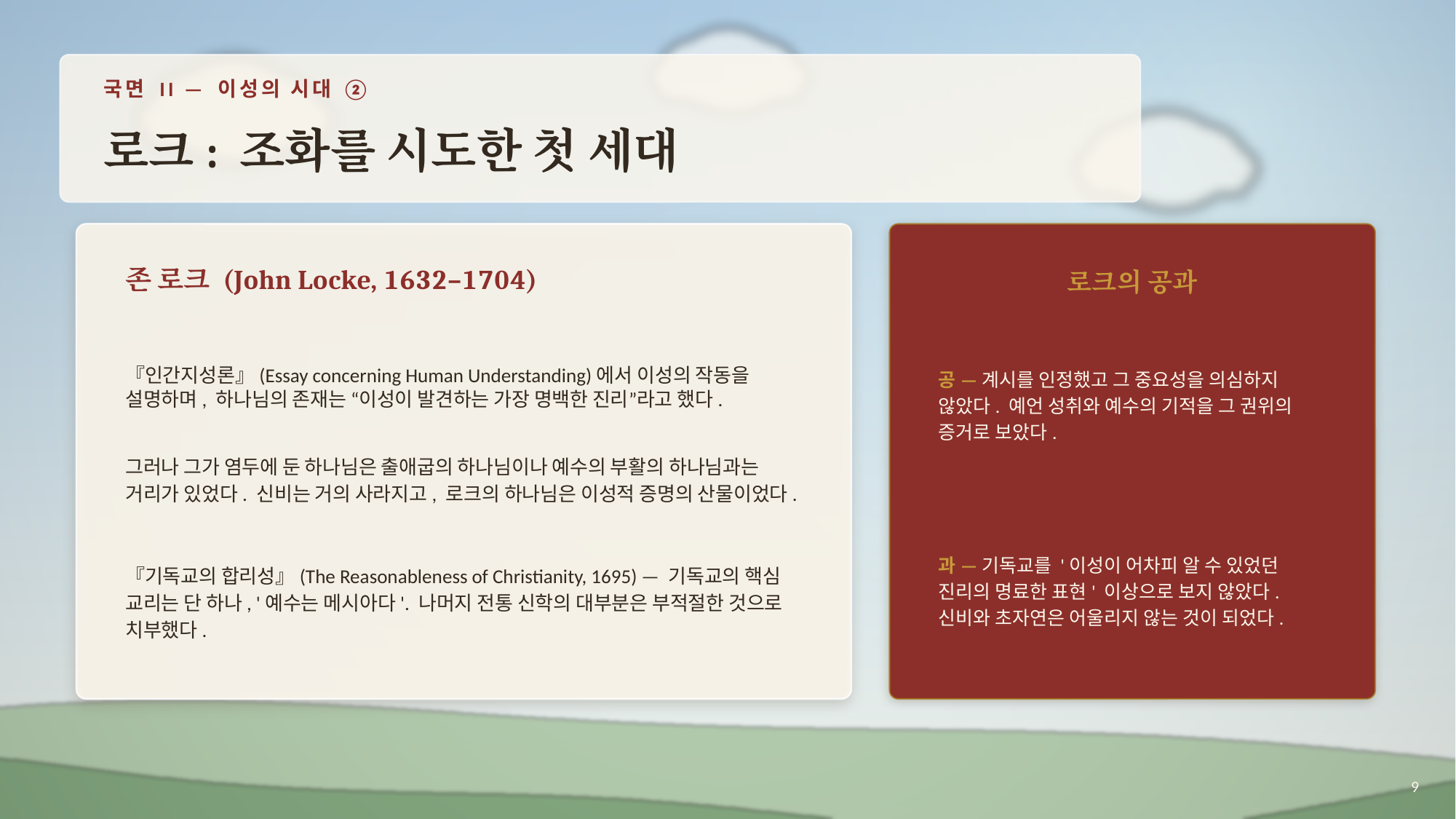

국면 II — 이성의 시대 ②
로크: 조화를 시도한 첫 세대

존 로크 (John Locke, 1632–1704)
로크의 공과
『인간지성론』(Essay concerning Human Understanding)에서 이성의 작동을 설명하며, 하나님의 존재는 “이성이 발견하는 가장 명백한 진리”라고 했다.

그러나 그가 염두에 둔 하나님은 출애굽의 하나님이나 예수의 부활의 하나님과는 거리가 있었다. 신비는 거의 사라지고, 로크의 하나님은 이성적 증명의 산물이었다.

『기독교의 합리성』(The Reasonableness of Christianity, 1695) — 기독교의 핵심 교리는 단 하나, '예수는 메시아다'. 나머지 전통 신학의 대부분은 부적절한 것으로 치부했다.
공 — 계시를 인정했고 그 중요성을 의심하지 않았다. 예언 성취와 예수의 기적을 그 권위의 증거로 보았다.
과 — 기독교를 '이성이 어차피 알 수 있었던 진리의 명료한 표현' 이상으로 보지 않았다. 신비와 초자연은 어울리지 않는 것이 되었다.
9